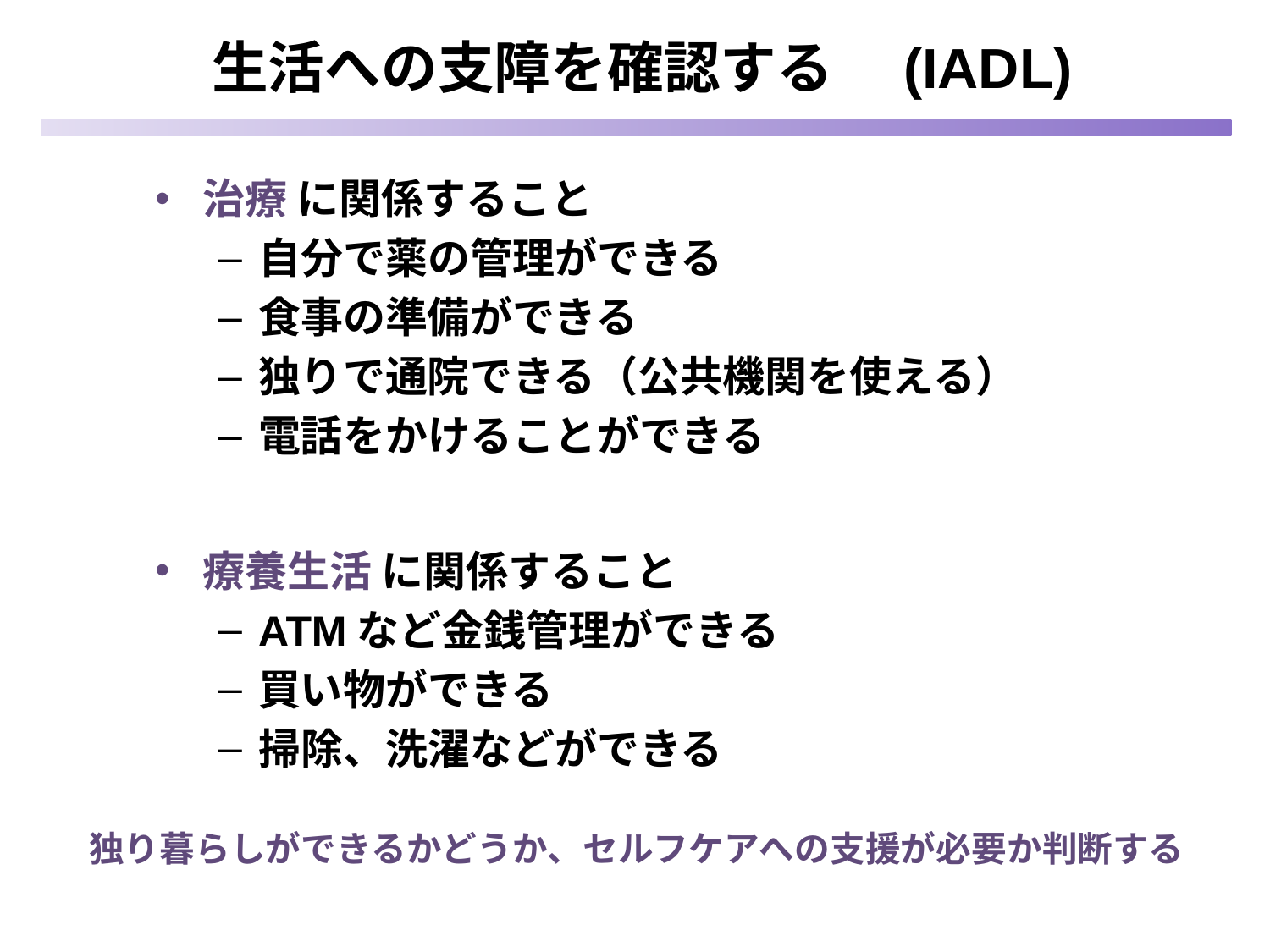

# 生活への支障を確認する　(IADL)

治療 に関係すること
自分で薬の管理ができる
食事の準備ができる
独りで通院できる（公共機関を使える）
電話をかけることができる

療養生活 に関係すること
ATMなど金銭管理ができる
買い物ができる
掃除、洗濯などができる
独り暮らしができるかどうか、セルフケアへの支援が必要か判断する